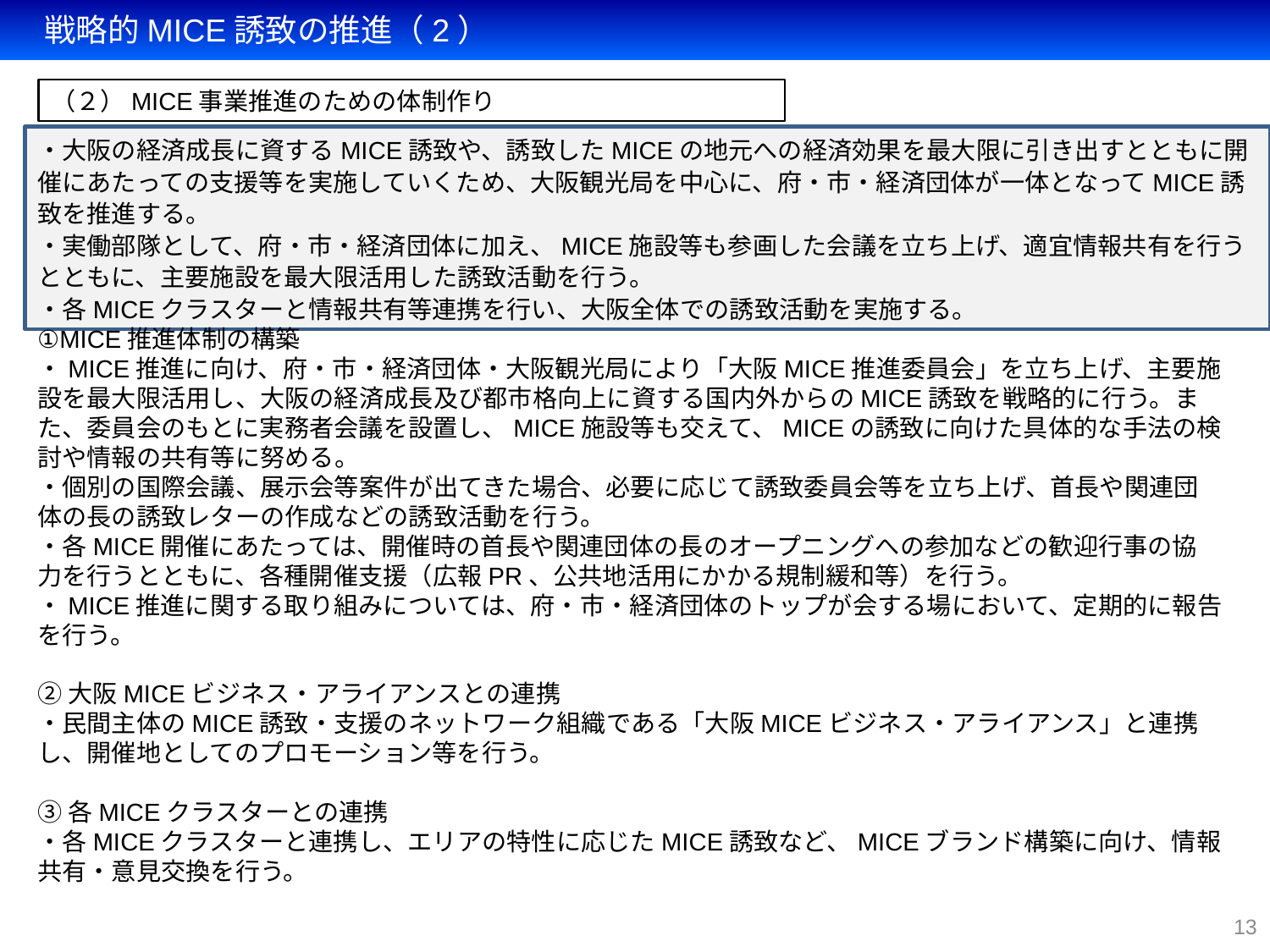

戦略的MICE誘致の推進（2）
（２）MICE事業推進のための体制作り
・大阪の経済成長に資するMICE誘致や、誘致したMICEの地元への経済効果を最大限に引き出すとともに開催にあたっての支援等を実施していくため、大阪観光局を中心に、府・市・経済団体が一体となってMICE誘致を推進する。
・実働部隊として、府・市・経済団体に加え、MICE施設等も参画した会議を立ち上げ、適宜情報共有を行うとともに、主要施設を最大限活用した誘致活動を行う。
・各MICEクラスターと情報共有等連携を行い、大阪全体での誘致活動を実施する。
①MICE推進体制の構築
・MICE推進に向け、府・市・経済団体・大阪観光局により「大阪MICE推進委員会」を立ち上げ、主要施設を最大限活用し、大阪の経済成長及び都市格向上に資する国内外からのMICE誘致を戦略的に行う。また、委員会のもとに実務者会議を設置し、MICE施設等も交えて、MICEの誘致に向けた具体的な手法の検討や情報の共有等に努める。
・個別の国際会議、展示会等案件が出てきた場合、必要に応じて誘致委員会等を立ち上げ、首長や関連団体の長の誘致レターの作成などの誘致活動を行う。
・各MICE開催にあたっては、開催時の首長や関連団体の長のオープニングへの参加などの歓迎行事の協力を行うとともに、各種開催支援（広報PR、公共地活用にかかる規制緩和等）を行う。
・MICE推進に関する取り組みについては、府・市・経済団体のトップが会する場において、定期的に報告を行う。

②大阪MICEビジネス・アライアンスとの連携
・民間主体のMICE誘致・支援のネットワーク組織である「大阪MICEビジネス・アライアンス」と連携し、開催地としてのプロモーション等を行う。

③各MICEクラスターとの連携
・各MICEクラスターと連携し、エリアの特性に応じたMICE誘致など、MICEブランド構築に向け、情報共有・意見交換を行う。
13